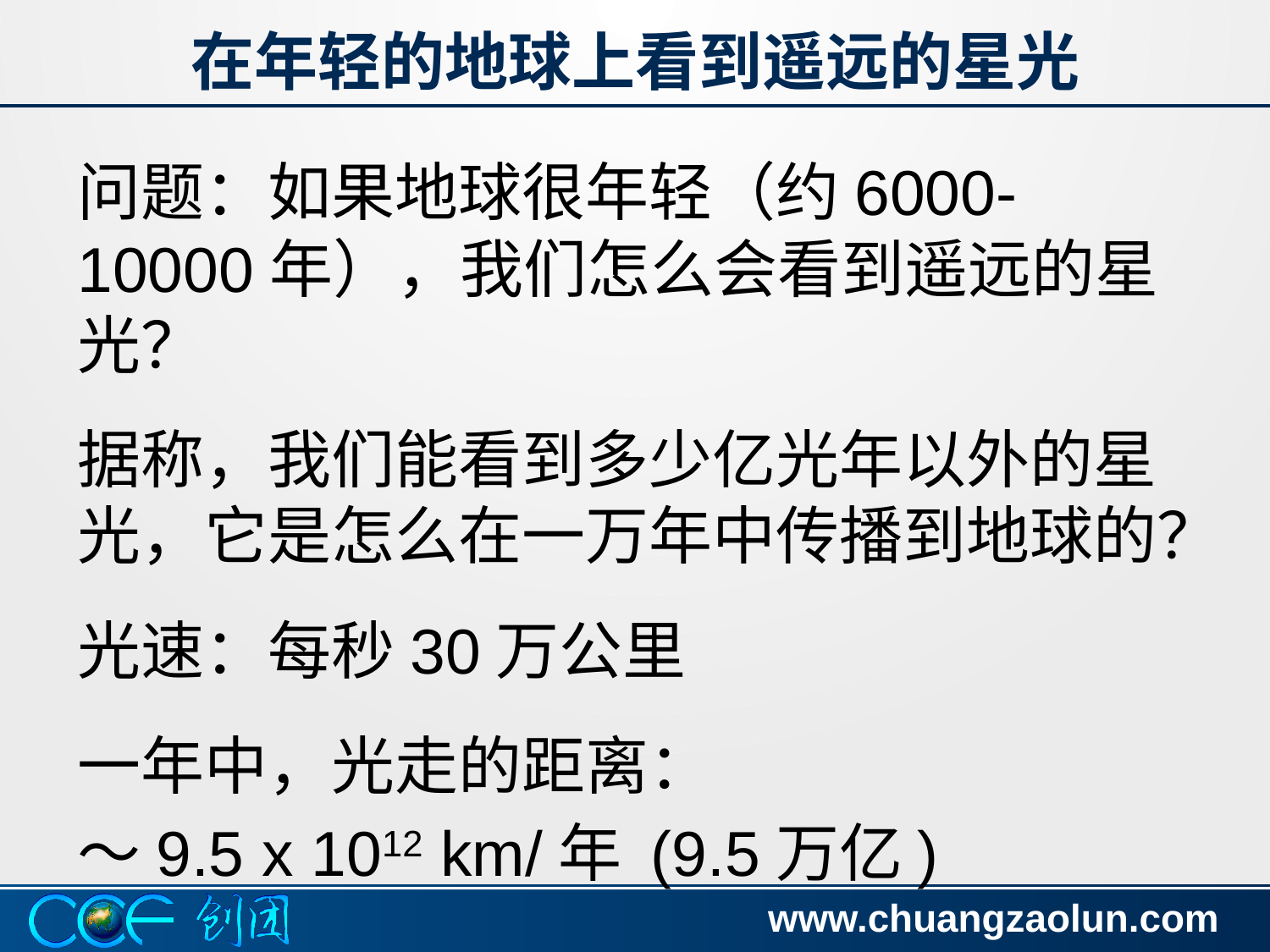

# 在年轻的地球上看到遥远的星光
问题：如果地球很年轻（约6000-10000年），我们怎么会看到遥远的星光？

据称，我们能看到多少亿光年以外的星光，它是怎么在一万年中传播到地球的？

光速：每秒30万公里

一年中，光走的距离：
～9.5 x 1012 km/年 (9.5万亿)